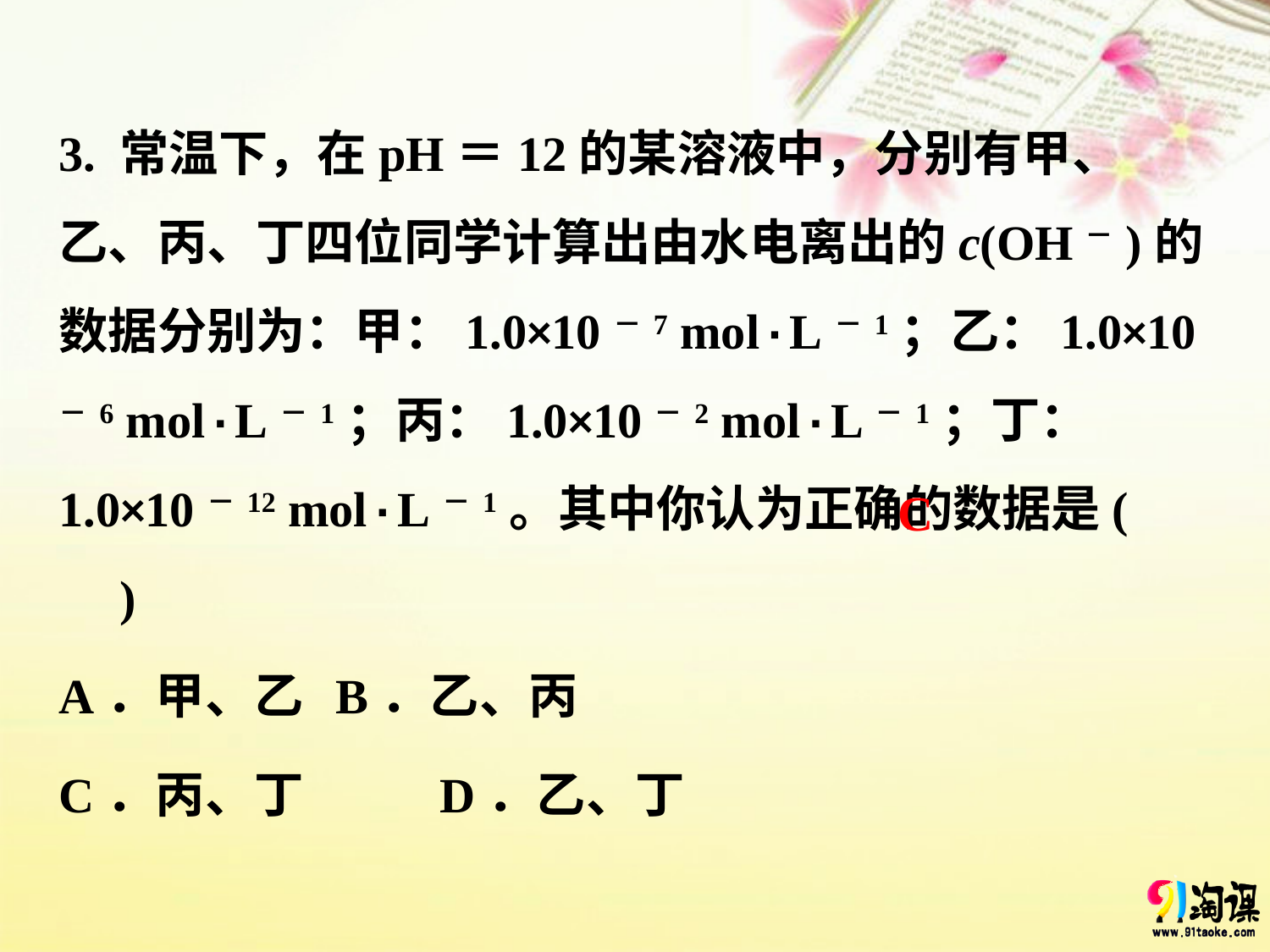

3. 常温下，在pH＝12的某溶液中，分别有甲、乙、丙、丁四位同学计算出由水电离出的c(OH－)的数据分别为：甲：1.0×10－7 mol·L－1；乙：1.0×10－6 mol·L－1；丙：1.0×10－2 mol·L－1；丁：1.0×10－12 mol·L－1。其中你认为正确的数据是(　　)
A．甲、乙	 B．乙、丙
C．丙、丁 	D．乙、丁
C